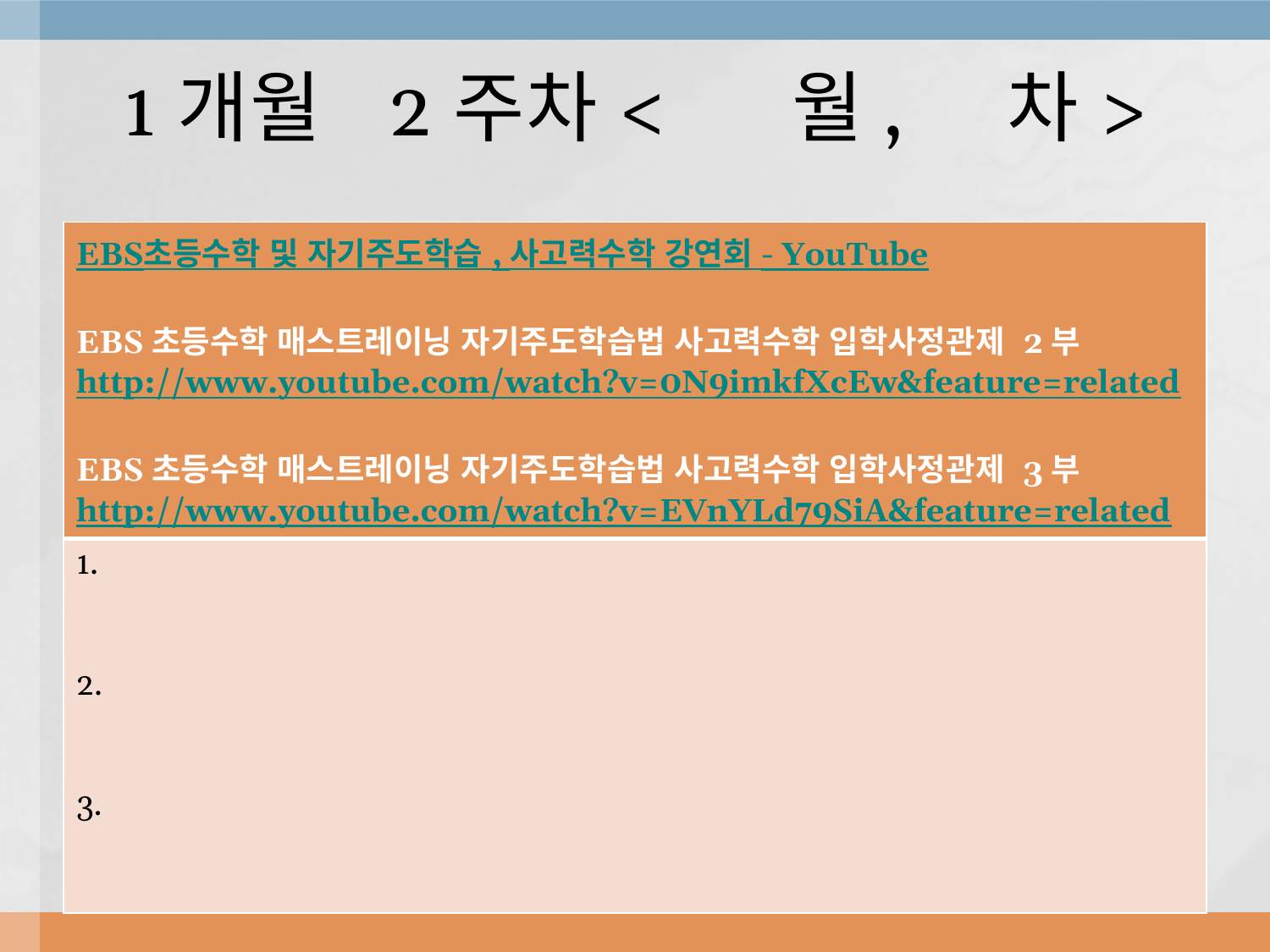

# 1개월  2주차<     월,    차>
| EBS초등수학 및 자기주도학습 , 사고력수학 강연회 - YouTube EBS초등수학 매스트레이닝 자기주도학습법 사고력수학 입학사정관제 2부 http://www.youtube.com/watch?v=0N9imkfXcEw&feature=related EBS초등수학 매스트레이닝 자기주도학습법 사고력수학 입학사정관제 3부 http://www.youtube.com/watch?v=EVnYLd79SiA&feature=related |
| --- |
| 1. 2. 3. |